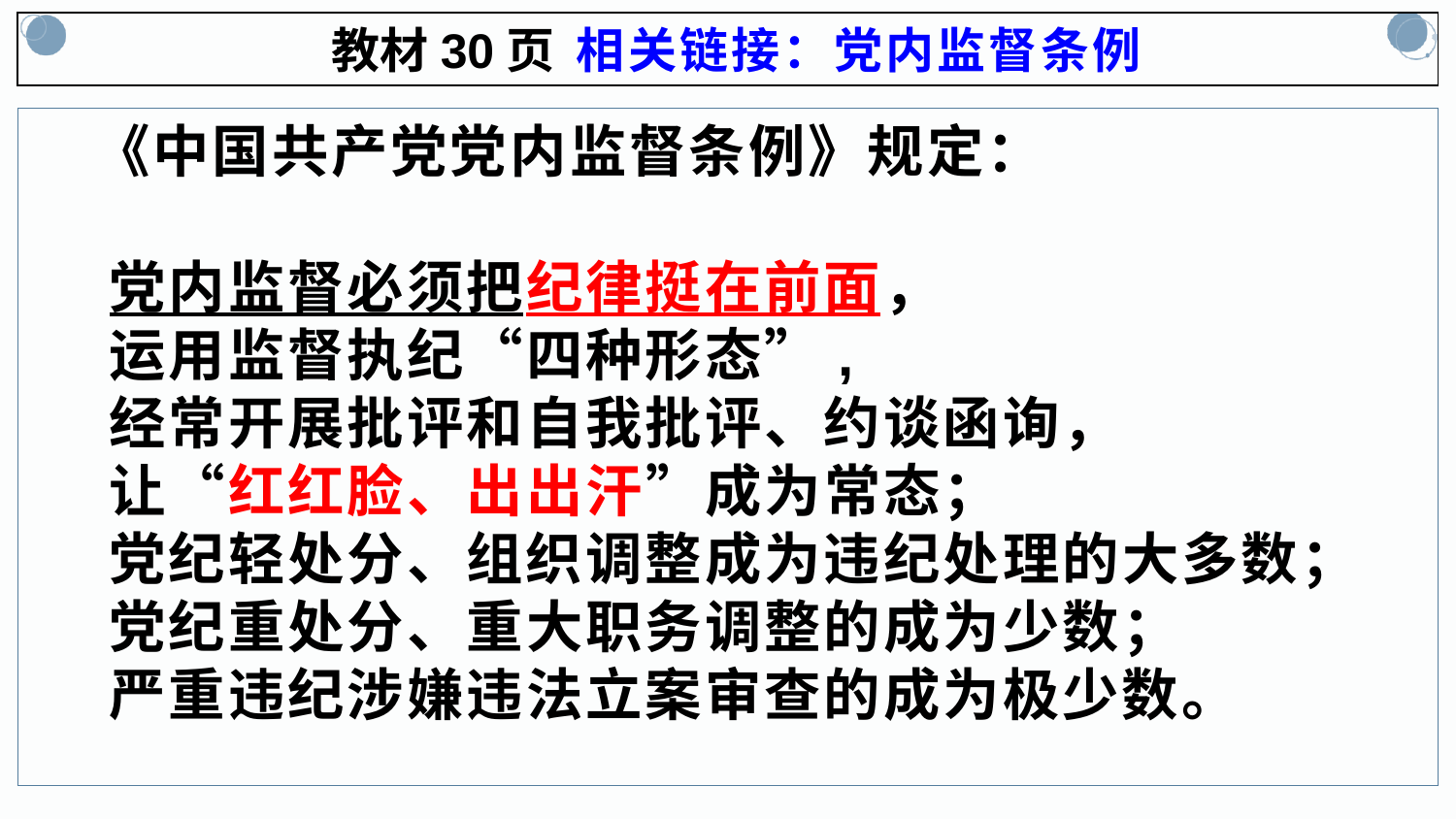

教材30页  相关链接：党内监督条例
   《中国共产党党内监督条例》规定：

    党内监督必须把纪律挺在前面，
    运用监督执纪“四种形态”,
    经常开展批评和自我批评、约谈函询，
    让“红红脸、出出汗”成为常态；
    党纪轻处分、组织调整成为违纪处理的大多数；
    党纪重处分、重大职务调整的成为少数；
    严重违纪涉嫌违法立案审查的成为极少数。